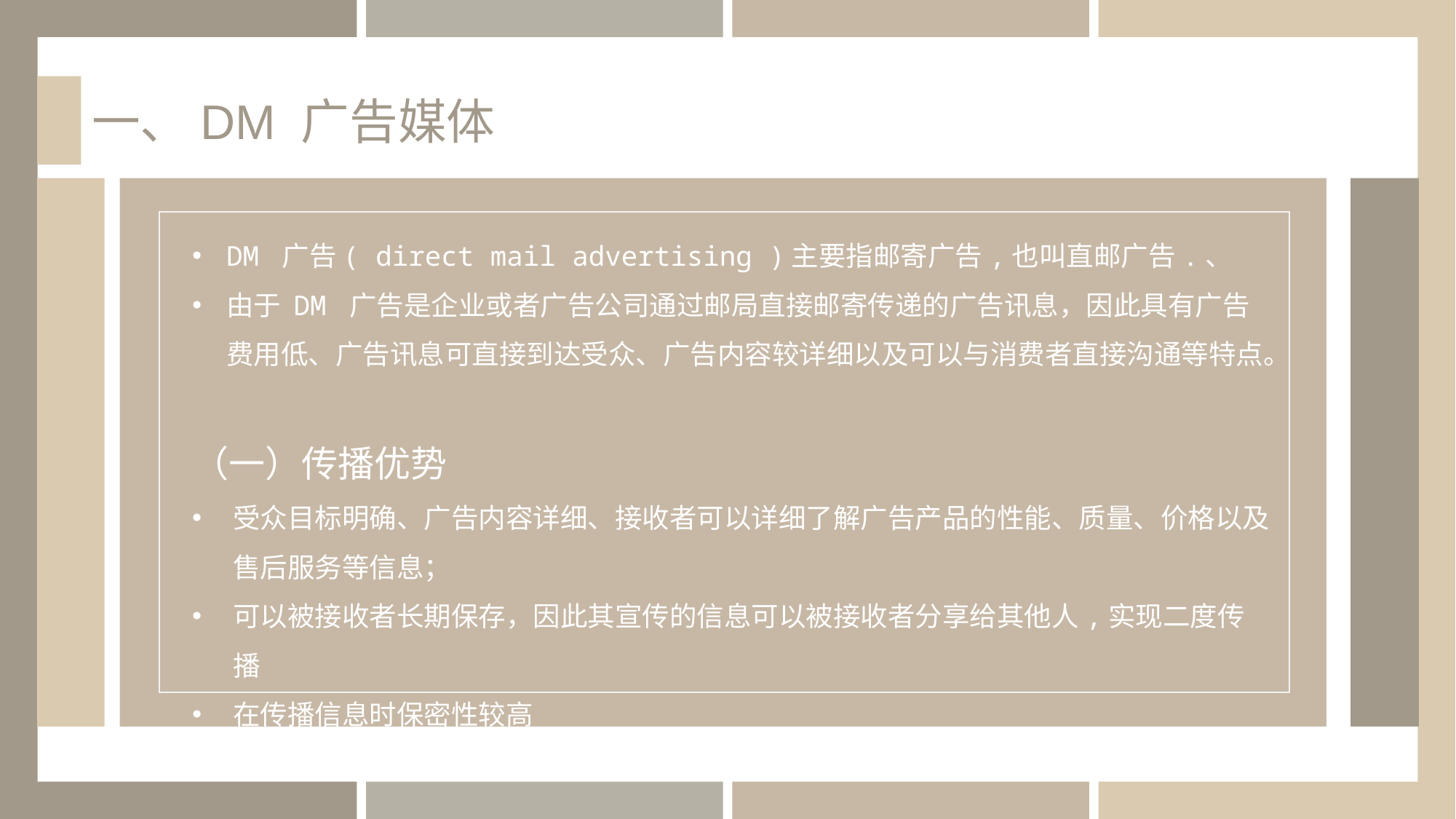

一、DM 广告媒体

DM 广告( direct mail advertising )主要指邮寄广告,也叫直邮广告.、
由于 DM 广告是企业或者广告公司通过邮局直接邮寄传递的广告讯息，因此具有广告费用低、广告讯息可直接到达受众、广告内容较详细以及可以与消费者直接沟通等特点。

（一）传播优势
受众目标明确、广告内容详细、接收者可以详细了解广告产品的性能、质量、价格以及售后服务等信息；
可以被接收者长期保存，因此其宣传的信息可以被接收者分享给其他人,实现二度传播
在传播信息时保密性较高